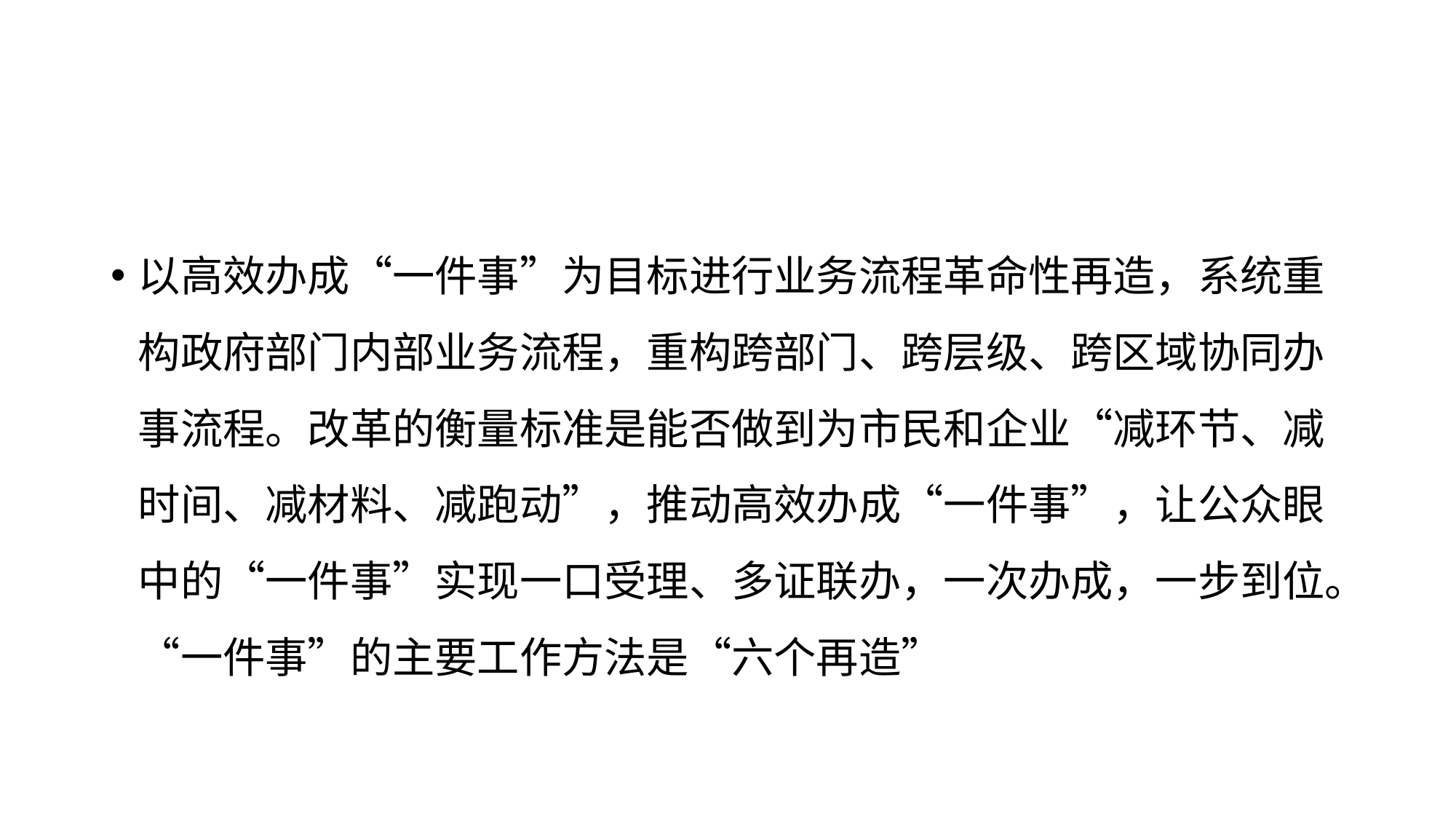

#
以高效办成“一件事”为目标进行业务流程革命性再造，系统重构政府部门内部业务流程，重构跨部门、跨层级、跨区域协同办事流程。改革的衡量标准是能否做到为市民和企业“减环节、减时间、减材料、减跑动”，推动高效办成“一件事”，让公众眼中的“一件事”实现一口受理、多证联办，一次办成，一步到位。“一件事”的主要工作方法是“六个再造”